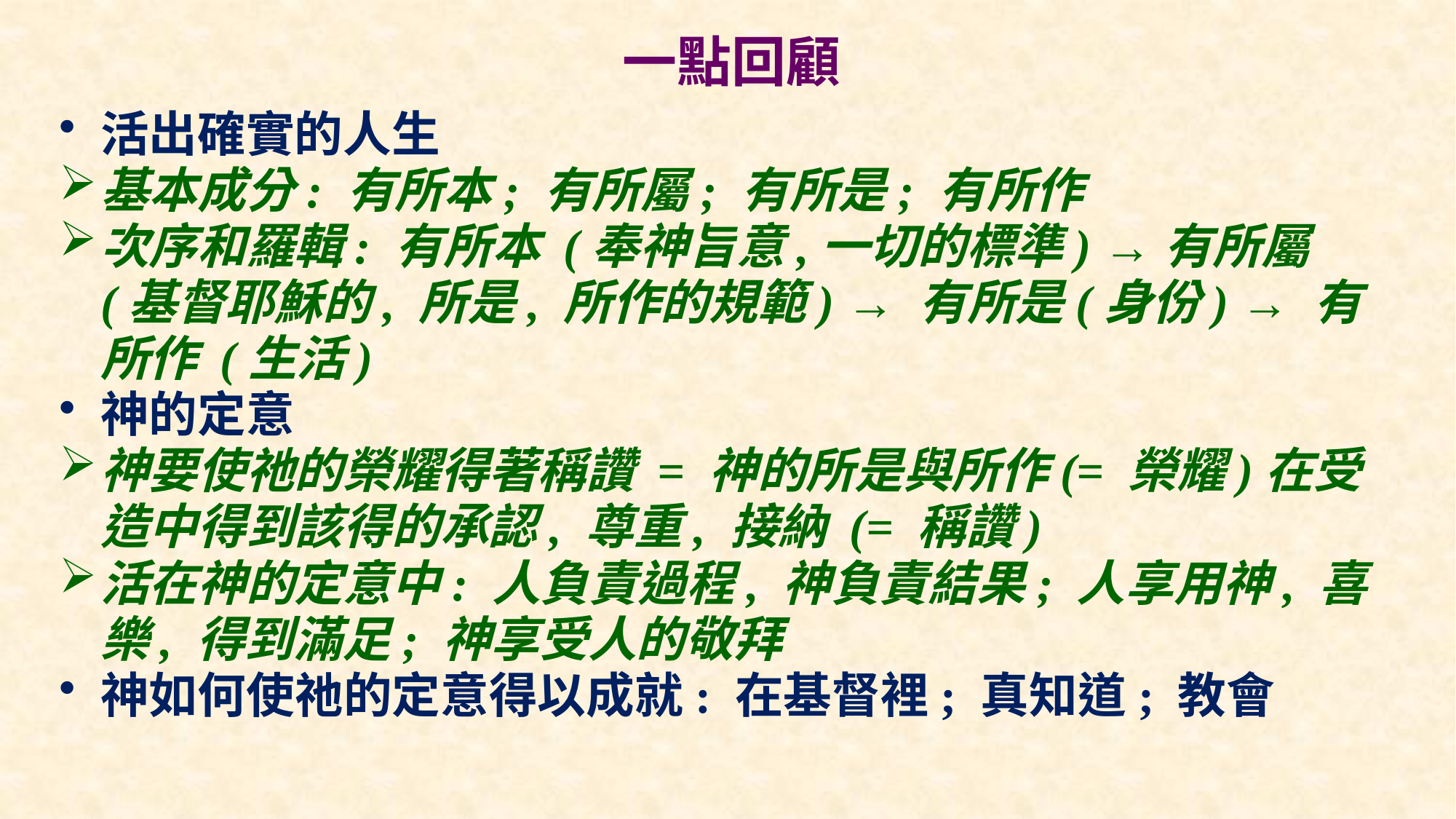

# 一點回顧
活出確實的人生
基本成分: 有所本; 有所屬; 有所是; 有所作
次序和羅輯: 有所本 (奉神旨意,一切的標準) →有所屬 (基督耶穌的, 所是, 所作的規範) → 有所是(身份) → 有所作 (生活)
神的定意
神要使祂的榮耀得著稱讚 = 神的所是與所作(= 榮耀)在受造中得到該得的承認, 尊重, 接納 (= 稱讚)
活在神的定意中: 人負責過程, 神負責結果; 人享用神, 喜樂, 得到滿足; 神享受人的敬拜
神如何使祂的定意得以成就: 在基督裡; 真知道; 教會